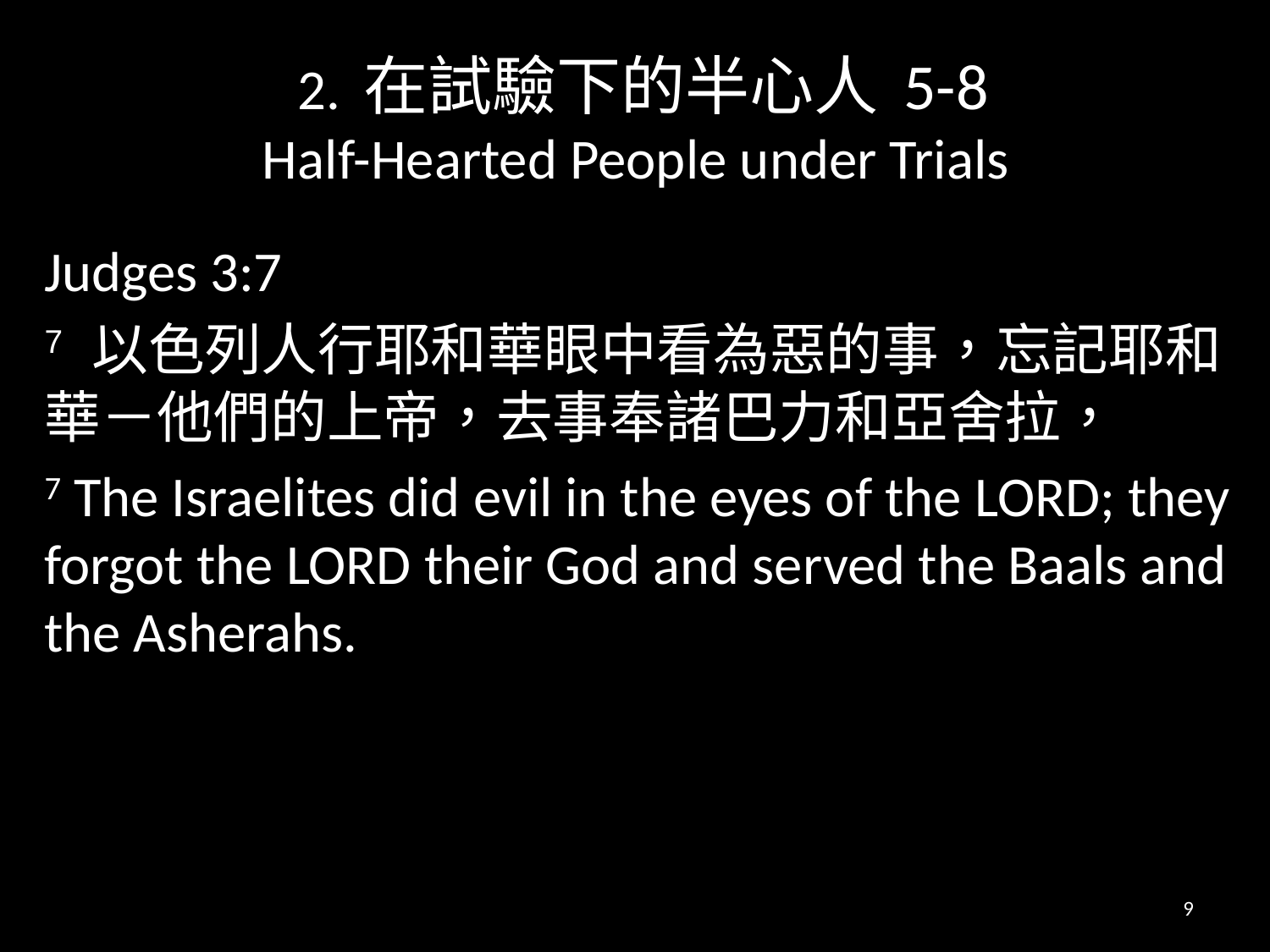

# 2. 在試驗下的半心人 5-8 Half-Hearted People under Trials
Judges 3:7
7 以色列人行耶和華眼中看為惡的事，忘記耶和華－他們的上帝，去事奉諸巴力和亞舍拉，
7 The Israelites did evil in the eyes of the Lord; they forgot the Lord their God and served the Baals and the Asherahs.

9